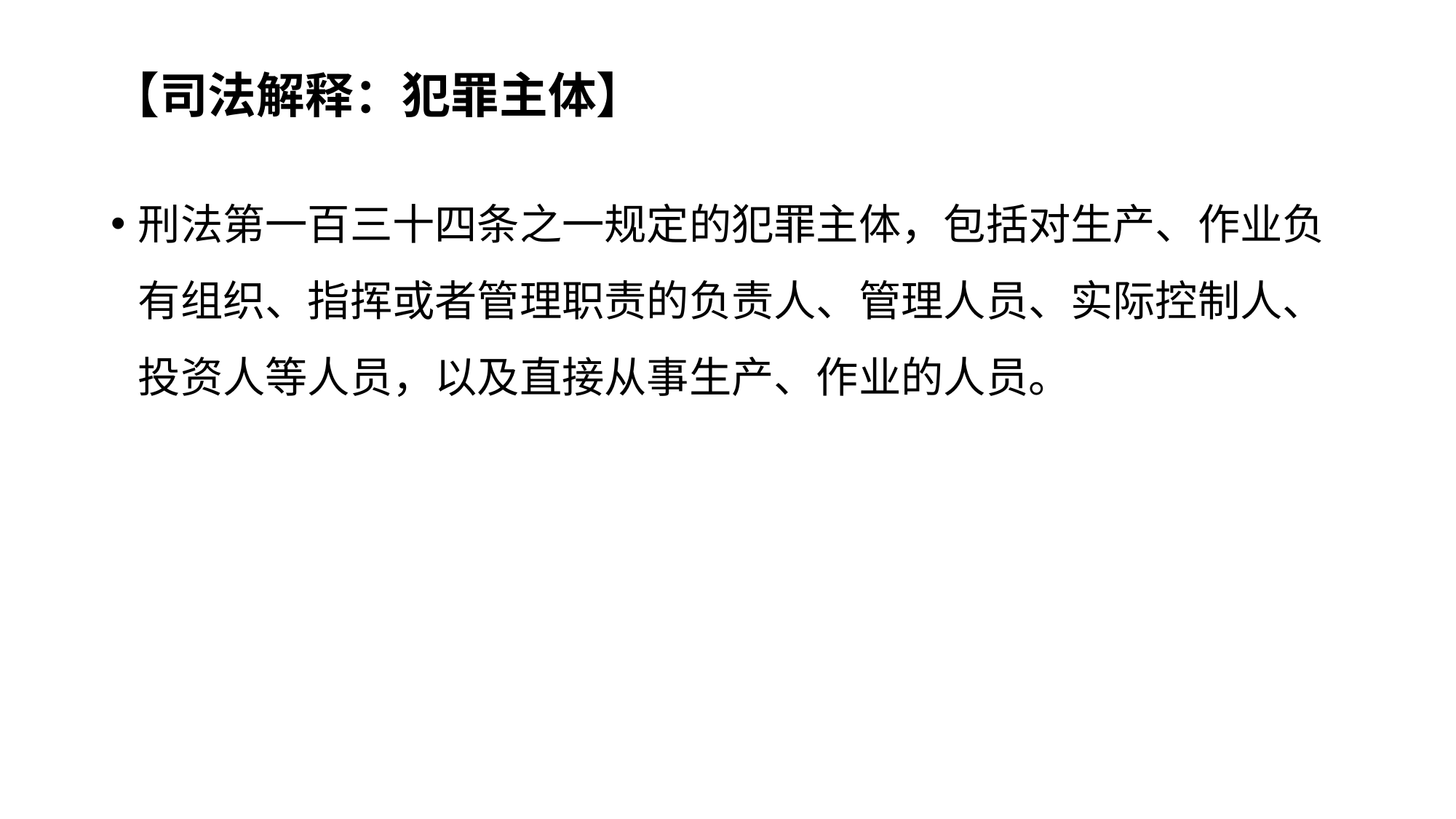

# 【司法解释：犯罪主体】
刑法第一百三十四条之一规定的犯罪主体，包括对生产、作业负有组织、指挥或者管理职责的负责人、管理人员、实际控制人、投资人等人员，以及直接从事生产、作业的人员。